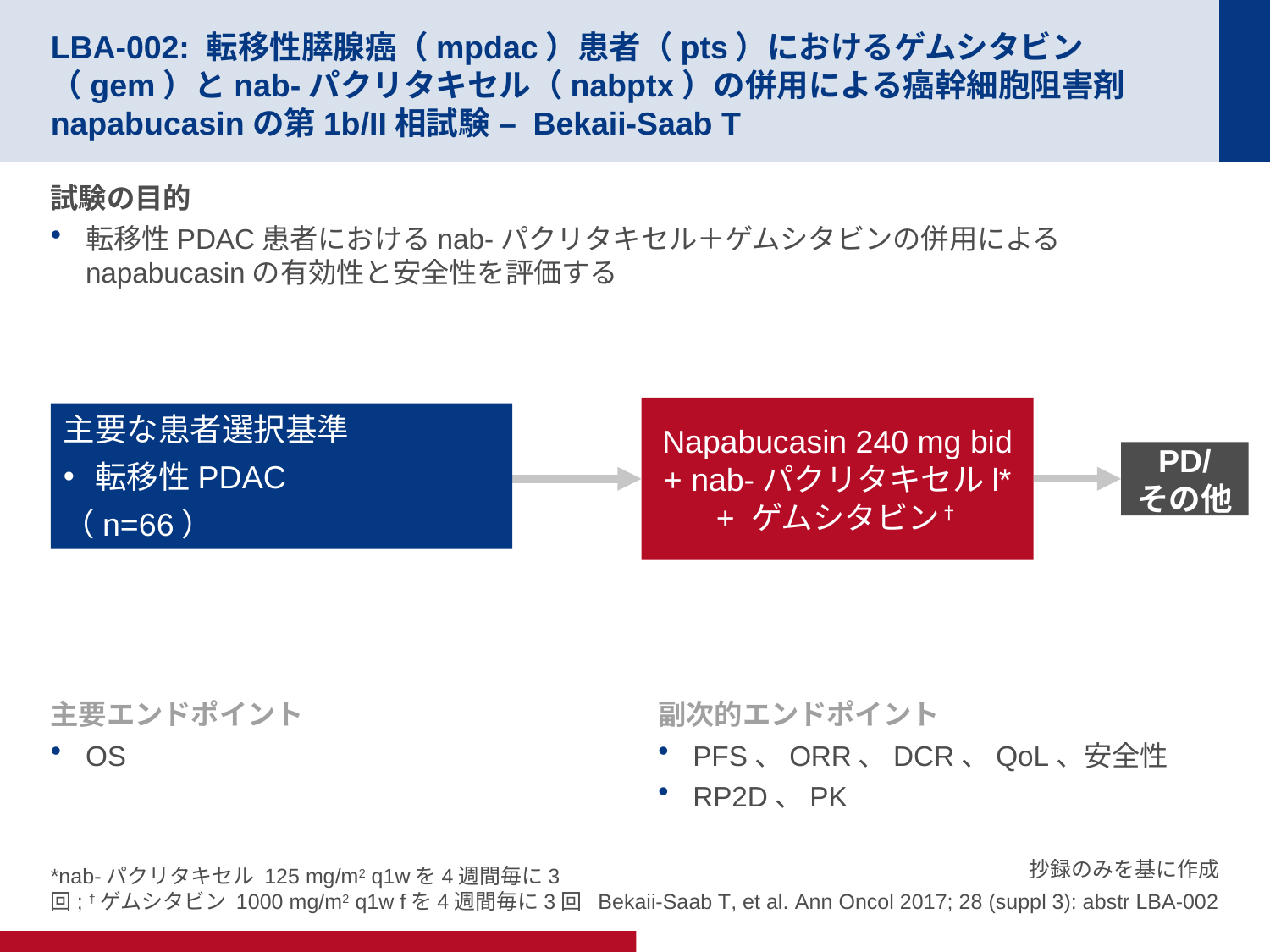

# LBA-002: 転移性膵腺癌（mpdac）患者（pts）におけるゲムシタビン（gem）とnab-パクリタキセル（nabptx）の併用による癌幹細胞阻害剤napabucasinの第1b/II相試験 – Bekaii-Saab T
試験の目的
転移性PDAC患者におけるnab-パクリタキセル＋ゲムシタビンの併用によるnapabucasinの有効性と安全性を評価する

Napabucasin 240 mg bid + nab-パクリタキセルl* + ゲムシタビン†
主要な患者選択基準
転移性PDAC
（n=66）
PD/
その他
主要エンドポイント
OS

副次的エンドポイント
PFS、ORR、DCR、QoL、安全性
RP2D、PK
*nab-パクリタキセル 125 mg/m2 q1wを4週間毎に3回; †ゲムシタビン 1000 mg/m2 q1w fを4週間毎に3回
抄録のみを基に作成
Bekaii-Saab T, et al. Ann Oncol 2017; 28 (suppl 3): abstr LBA-002